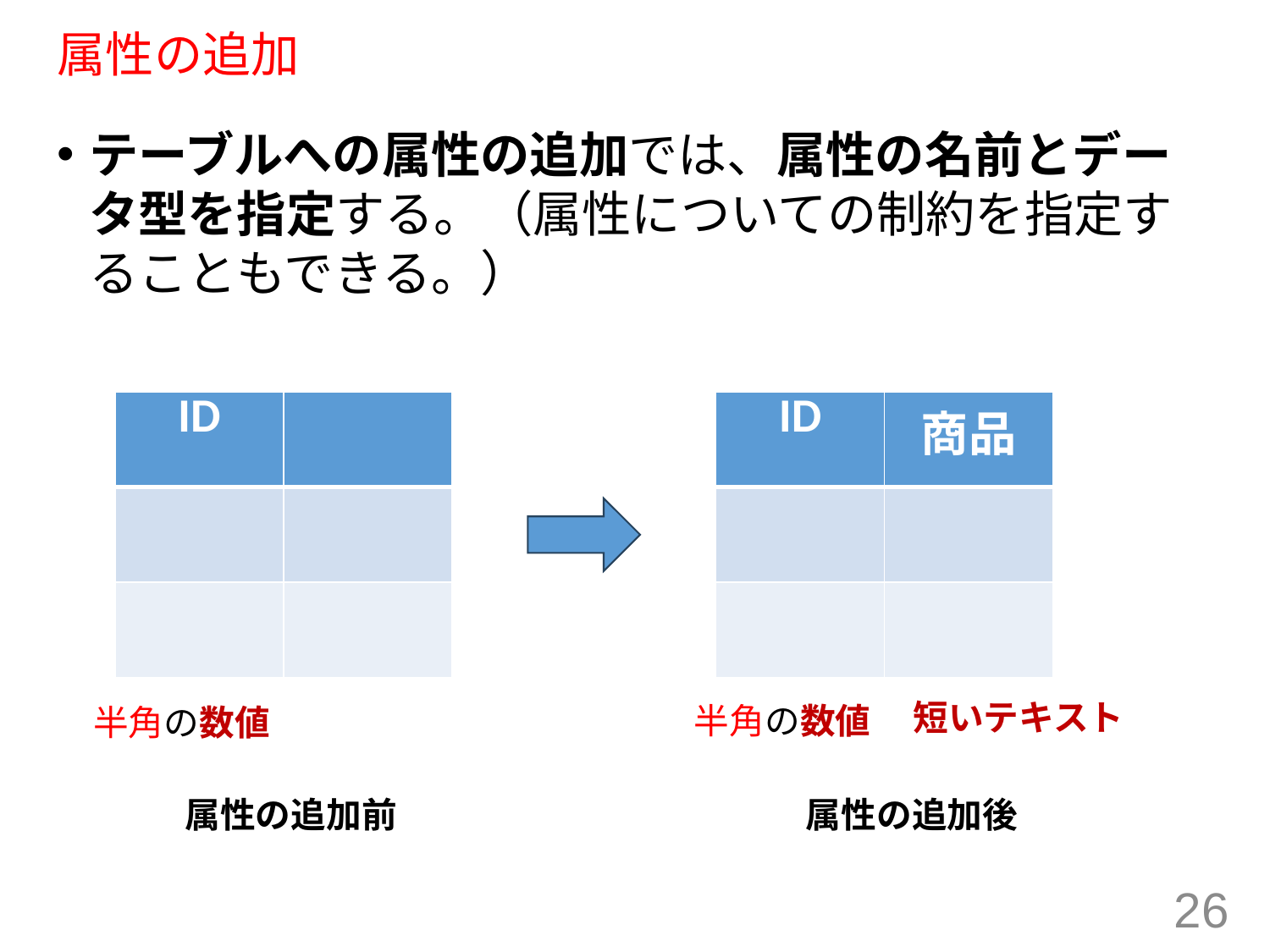

# 属性の追加
テーブルへの属性の追加では、属性の名前とデータ型を指定する。（属性についての制約を指定することもできる。）
| ID |  |
| --- | --- |
|  |  |
|  |  |
| ID | 商品 |
| --- | --- |
|  |  |
|  |  |

短いテキスト
半角の数値
半角の数値
属性の追加前
属性の追加後
26